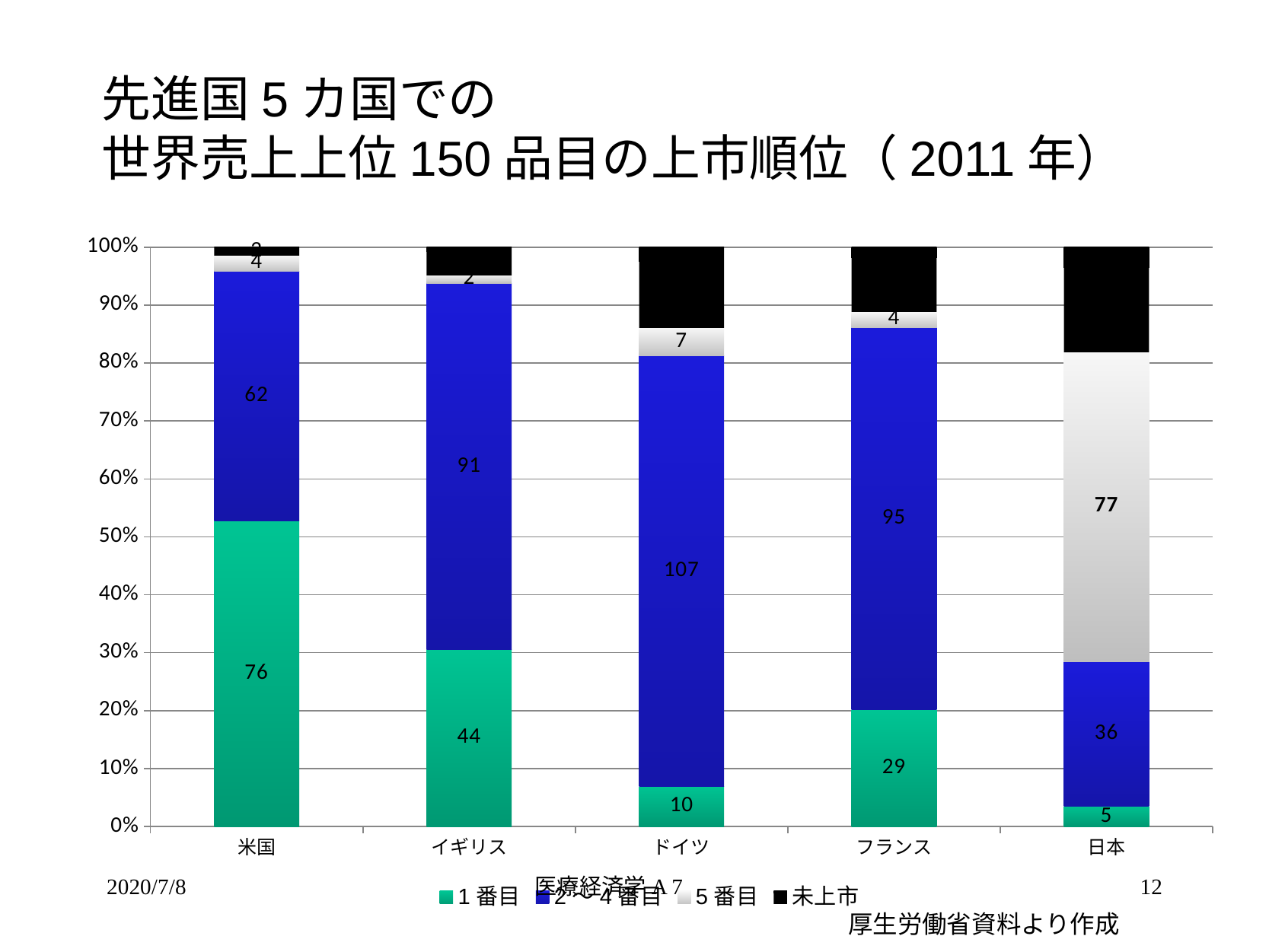

# 先進国5カ国での 世界売上上位150品目の上市順位（2011年）

### Chart

| Category | 1番目 | 2〜4番目 | 5番目 | 未上市 |
|---|---|---|---|---|
| 米国 | 76.0 | 62.0 | 4.0 | 2.0 |
| イギリス | 44.0 | 91.0 | 2.0 | 7.0 |
| ドイツ | 10.0 | 107.0 | 7.0 | 20.0 |
| フランス | 29.0 | 95.0 | 4.0 | 16.0 |
| 日本 | 5.0 | 36.0 | 77.0 | 26.0 |
2020/7/8
医療経済学A 7
12
厚生労働省資料より作成